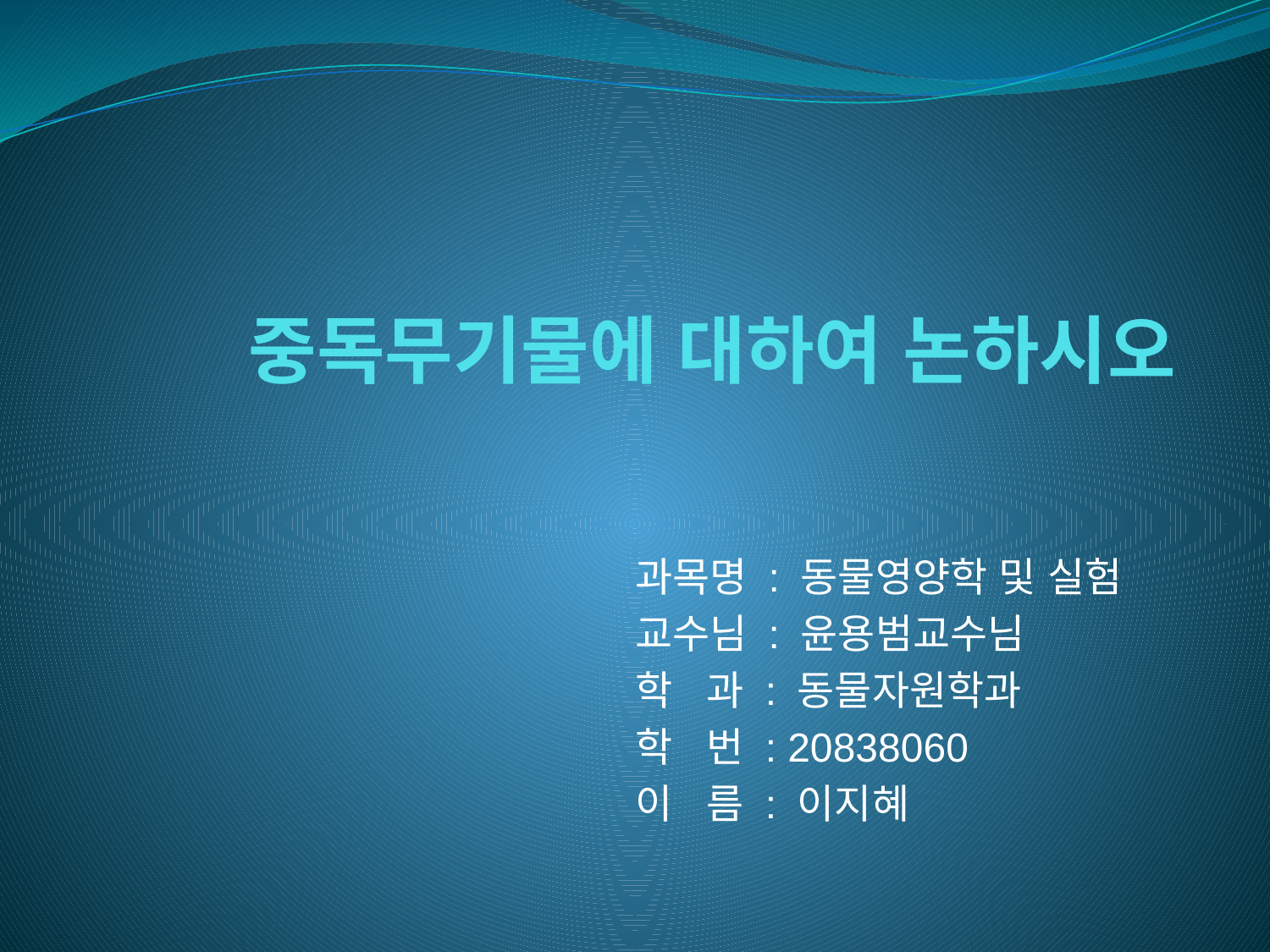

# 중독무기물에 대하여 논하시오
과목명 : 동물영양학 및 실험
교수님 : 윤용범교수님
학   과 : 동물자원학과
학   번 : 20838060
이   름 : 이지혜